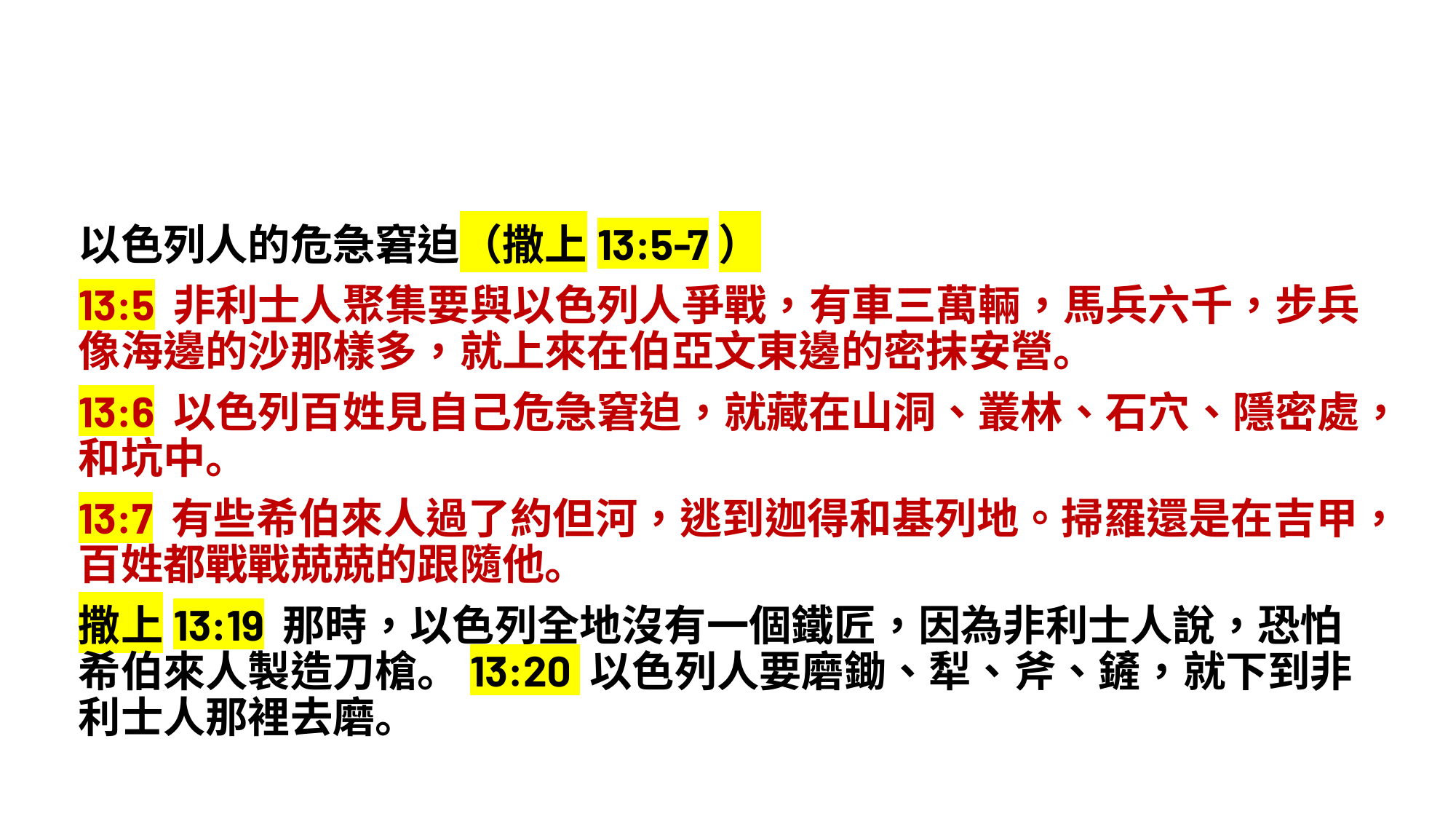

以色列人的危急窘迫（撒上13:5-7）
13:5 非利士人聚集要與以色列人爭戰，有車三萬輛，馬兵六千，步兵像海邊的沙那樣多，就上來在伯亞文東邊的密抹安營。
13:6 以色列百姓見自己危急窘迫，就藏在山洞、叢林、石穴、隱密處，和坑中。
13:7 有些希伯來人過了約但河，逃到迦得和基列地。掃羅還是在吉甲，百姓都戰戰兢兢的跟隨他。
撒上13:19 那時，以色列全地沒有一個鐵匠，因為非利士人說，恐怕希伯來人製造刀槍。13:20 以色列人要磨鋤、犁、斧、鏟，就下到非利士人那裡去磨。